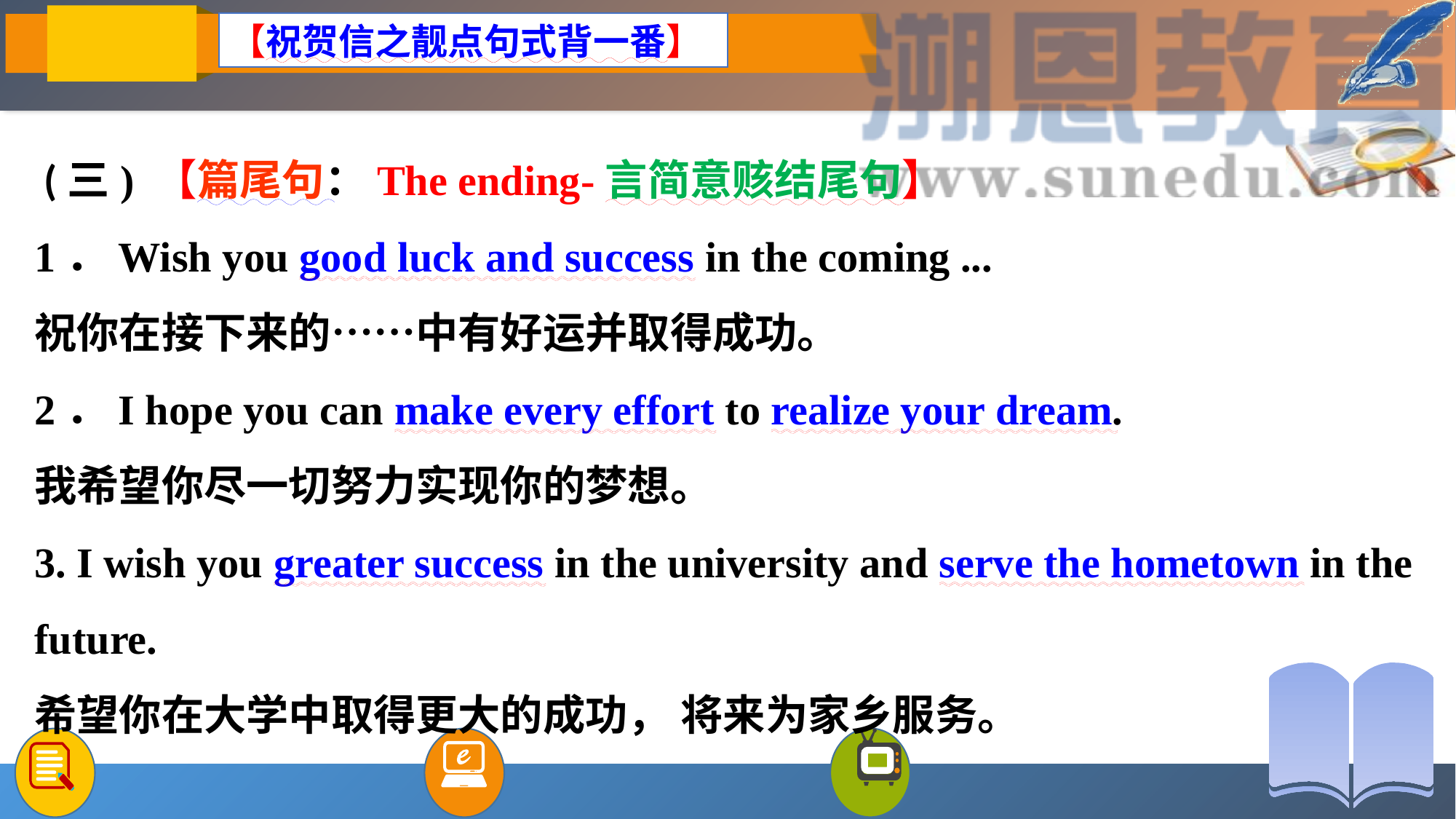

【祝贺信之靓点句式背一番】
# (三) 【篇尾句：The ending-言简意赅结尾句】 1．Wish you good luck and success in the coming ... 祝你在接下来的……中有好运并取得成功。 2．I hope you can make every effort to realize your dream. 我希望你尽一切努力实现你的梦想。 3. I wish you greater success in the university and serve the hometown in the future. 希望你在大学中取得更大的成功， 将来为家乡服务。